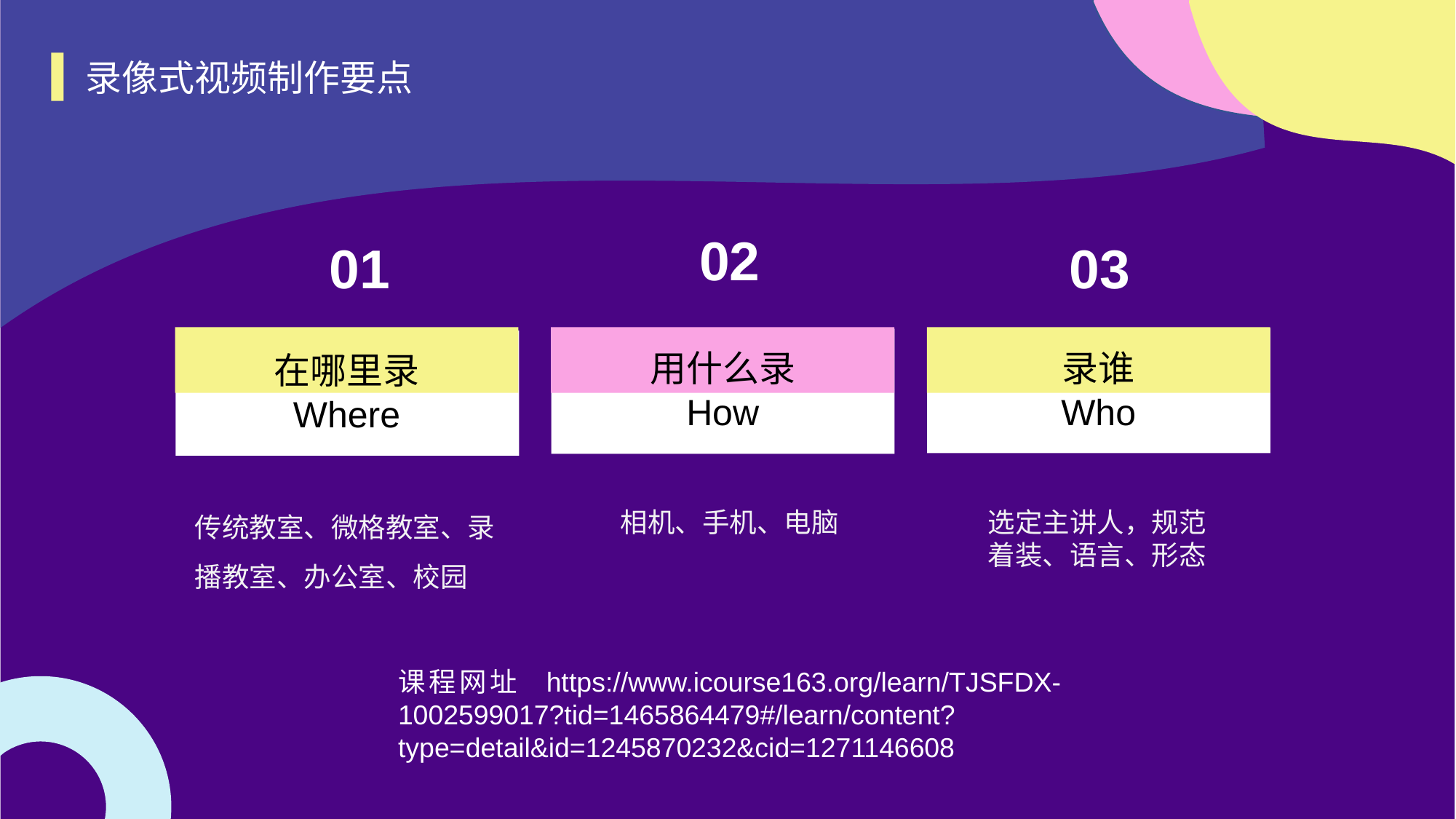

录像式视频制作要点

02
01
03

在哪里录
Where

录谁
Who

用什么录
How
传统教室、微格教室、录播教室、办公室、校园
相机、手机、电脑
选定主讲人，规范着装、语言、形态
课程网址  https://www.icourse163.org/learn/TJSFDX-1002599017?tid=1465864479#/learn/content?type=detail&id=1245870232&cid=1271146608